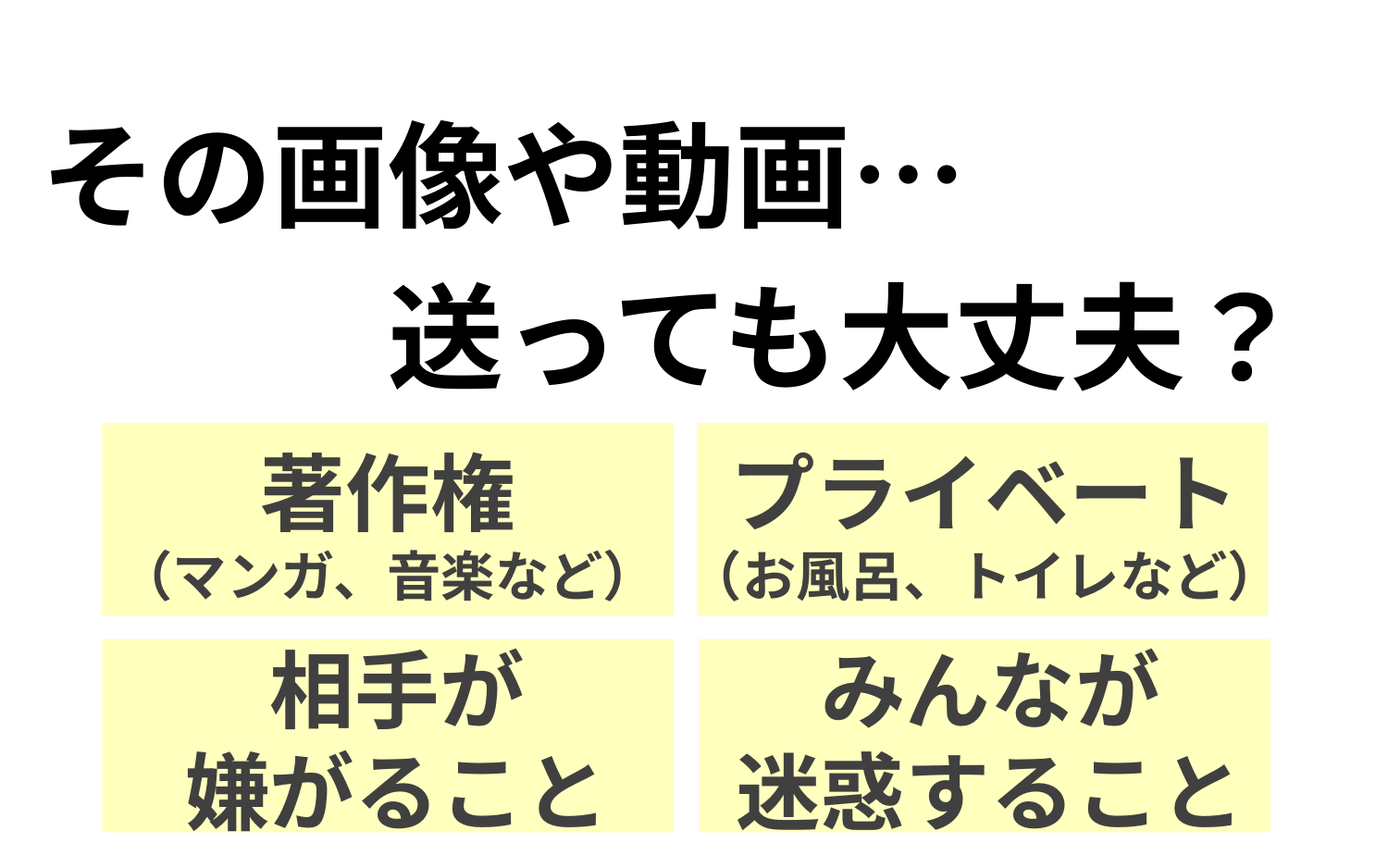

その画像や動画…
　　　送っても大丈夫？

著作権
（マンガ、音楽など）
プライベート
（お風呂、トイレなど）
相手が
嫌がること
みんなが
迷惑すること